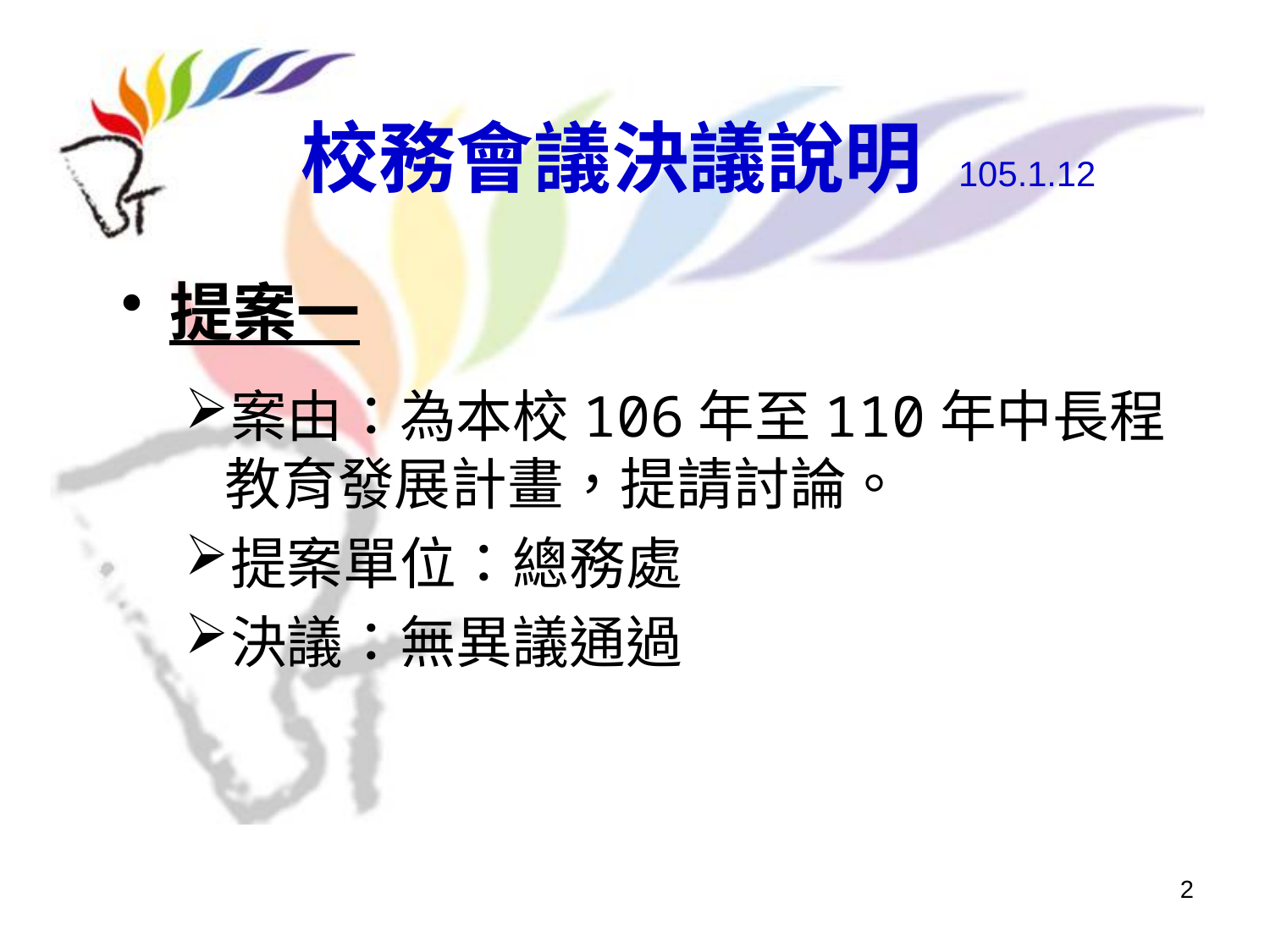

# 校務會議決議說明 105.1.12
提案一
案由：為本校106年至110年中長程教育發展計畫，提請討論。
提案單位：總務處
決議：無異議通過
2